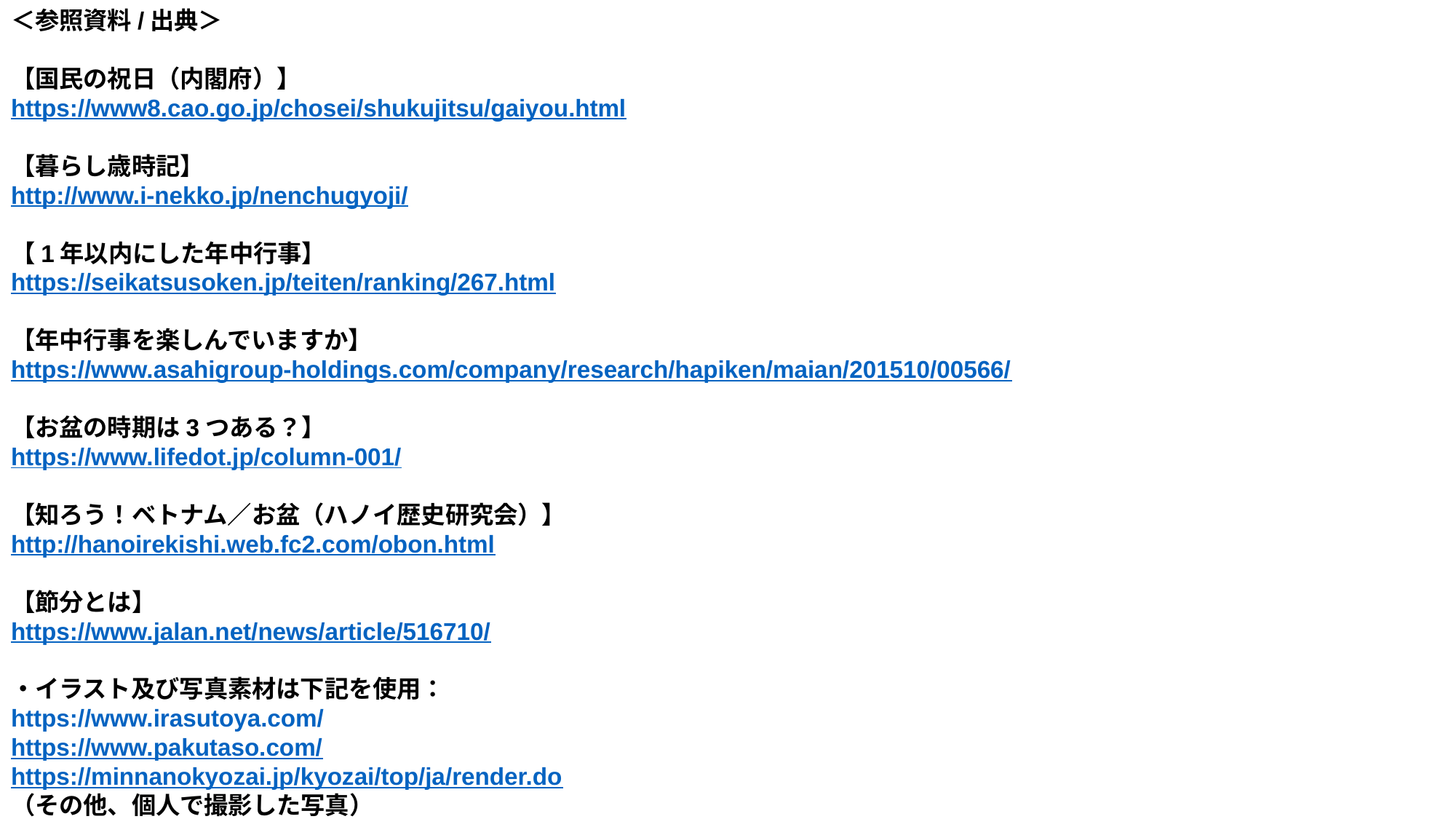

＜参照資料/出典＞

【国民の祝日（内閣府）】
https://www8.cao.go.jp/chosei/shukujitsu/gaiyou.html

【暮らし歳時記】
http://www.i-nekko.jp/nenchugyoji/

【1年以内にした年中行事】
https://seikatsusoken.jp/teiten/ranking/267.html

【年中行事を楽しんでいますか】
https://www.asahigroup-holdings.com/company/research/hapiken/maian/201510/00566/

【お盆の時期は3つある？】
https://www.lifedot.jp/column-001/

【知ろう！ベトナム／お盆（ハノイ歴史研究会）】
http://hanoirekishi.web.fc2.com/obon.html

【節分とは】
https://www.jalan.net/news/article/516710/

・イラスト及び写真素材は下記を使用：
https://www.irasutoya.com/
https://www.pakutaso.com/
https://minnanokyozai.jp/kyozai/top/ja/render.do
（その他、個人で撮影した写真）